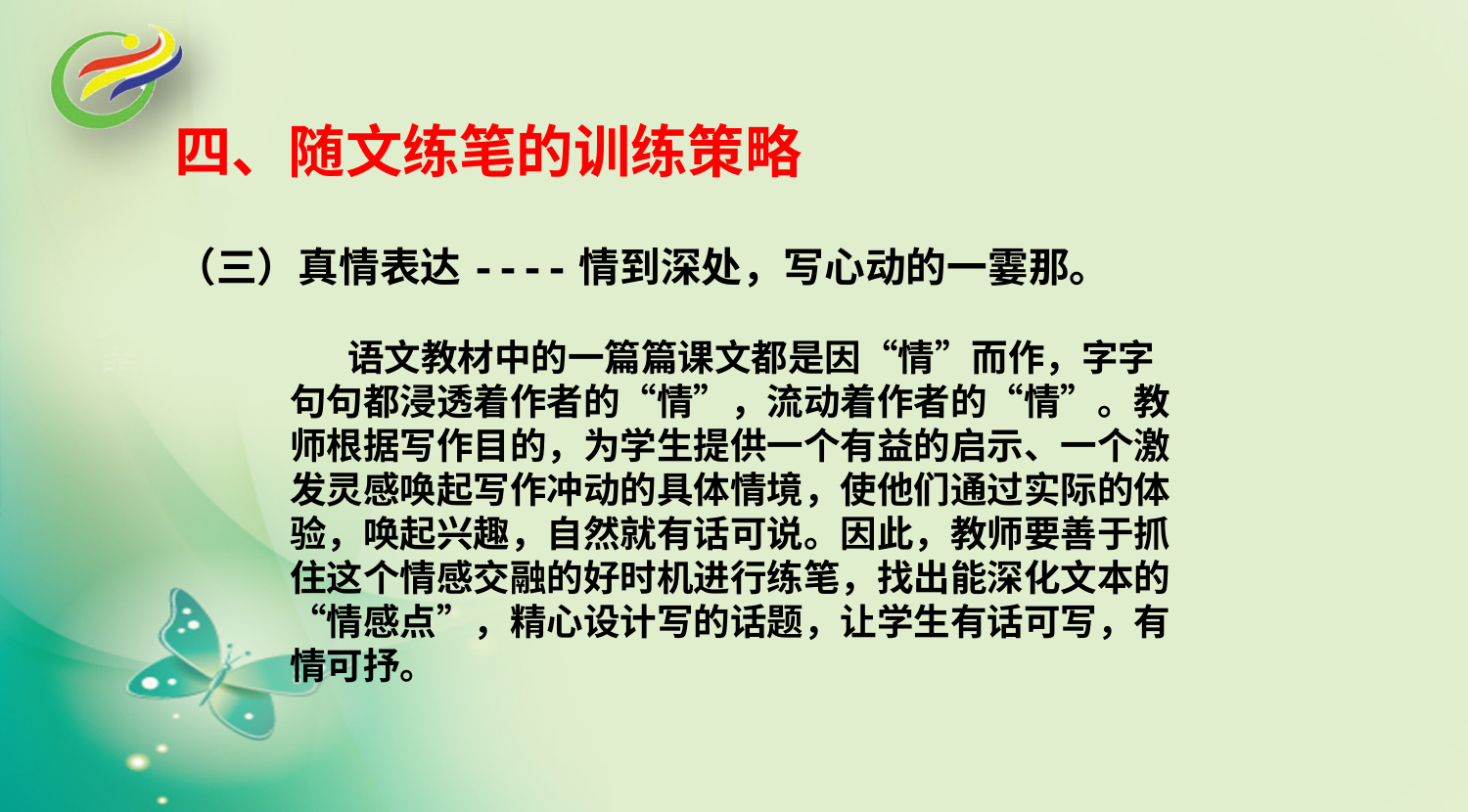

四、随文练笔的训练策略
（三）真情表达----情到深处，写心动的一霎那。
语文教材中的一篇篇课文都是因“情”而作，字字句句都浸透着作者的“情”，流动着作者的“情”。教师根据写作目的，为学生提供一个有益的启示、一个激发灵感唤起写作冲动的具体情境，使他们通过实际的体验，唤起兴趣，自然就有话可说。因此，教师要善于抓住这个情感交融的好时机进行练笔，找出能深化文本的“情感点”，精心设计写的话题，让学生有话可写，有情可抒。